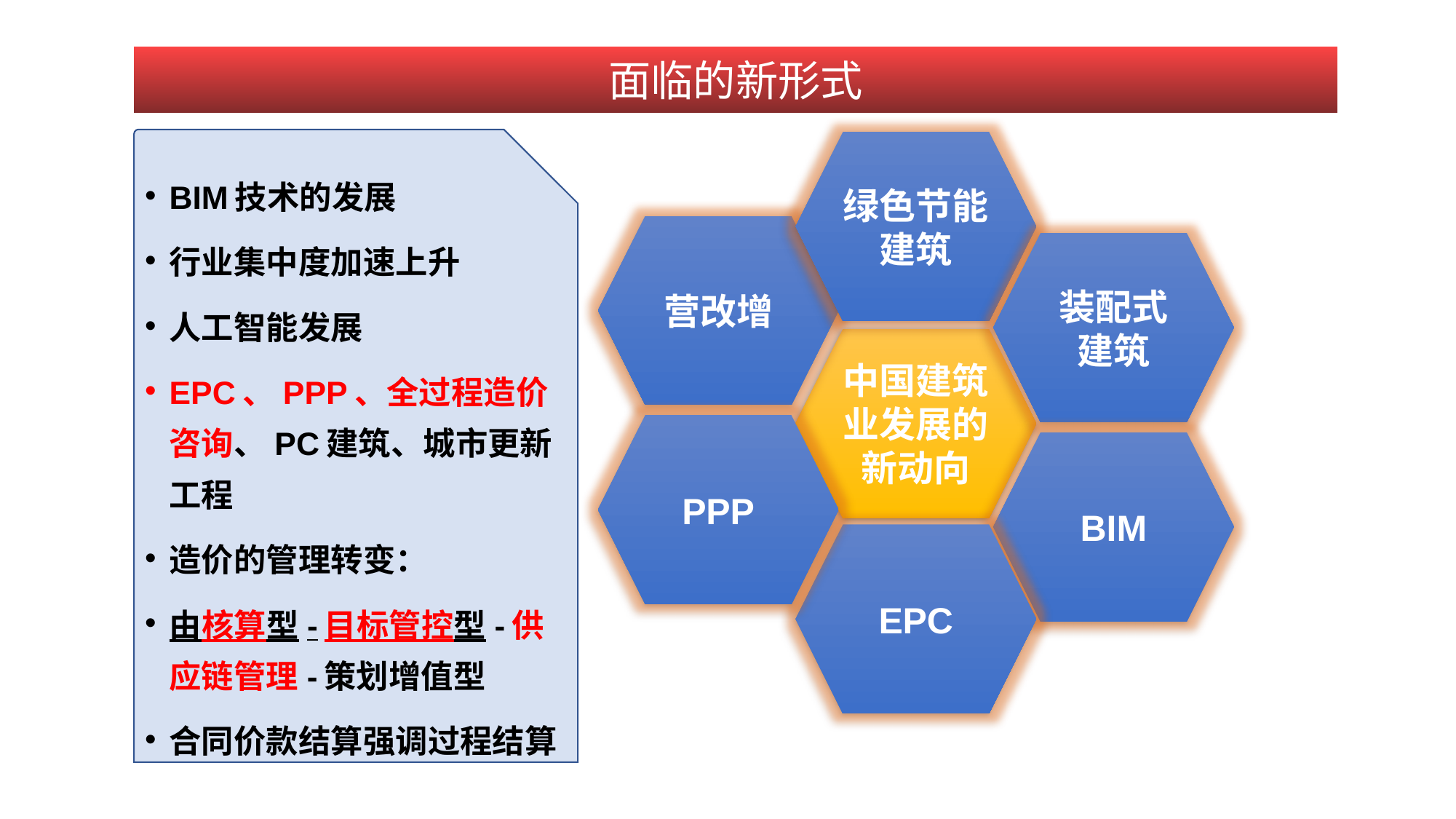

面临的新形式

BIM技术的发展
行业集中度加速上升
人工智能发展
EPC、PPP、全过程造价咨询、PC建筑、城市更新工程
造价的管理转变：
由核算型-目标管控型-供应链管理-策划增值型
合同价款结算强调过程结算

绿色节能建筑
营改增
装配式
建筑
中国建筑业发展的新动向
PPP
BIM
EPC